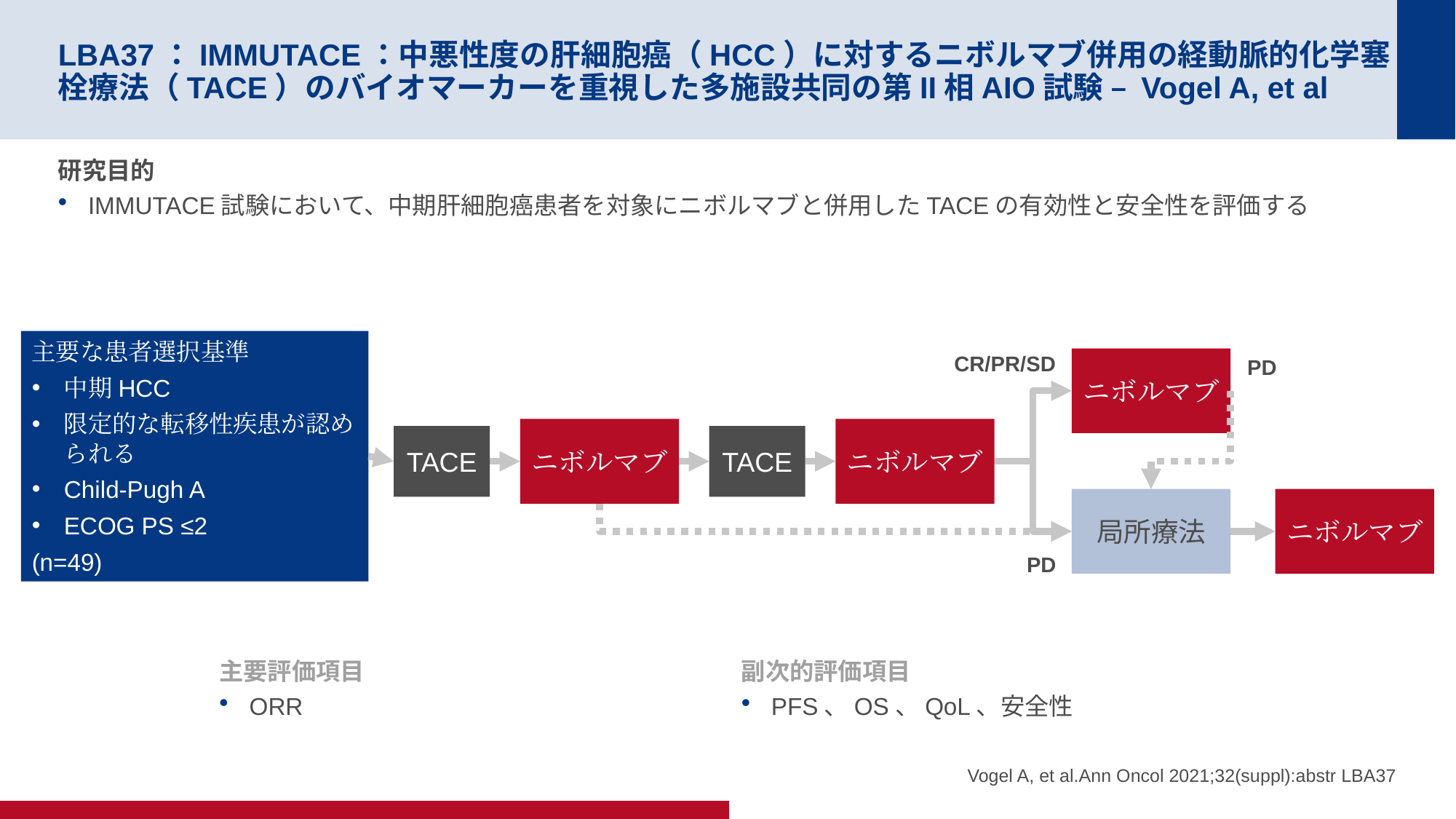

# LBA37：IMMUTACE：中悪性度の肝細胞癌（HCC）に対するニボルマブ併用の経動脈的化学塞栓療法（TACE）のバイオマーカーを重視した多施設共同の第II相AIO試験 – Vogel A, et al
研究目的
IMMUTACE試験において、中期肝細胞癌患者を対象にニボルマブと併用したTACEの有効性と安全性を評価する
主要な患者選択基準
中期HCC
限定的な転移性疾患が認められる
Child-Pugh A
ECOG PS ≤2
(n=49)
CR/PR/SD
ニボルマブ
PD
ニボルマブ
ニボルマブ
TACE
TACE
局所療法
ニボルマブ
PD
主要評価項目
ORR
副次的評価項目
PFS、OS、QoL、安全性
Vogel A, et al.Ann Oncol 2021;32(suppl):abstr LBA37